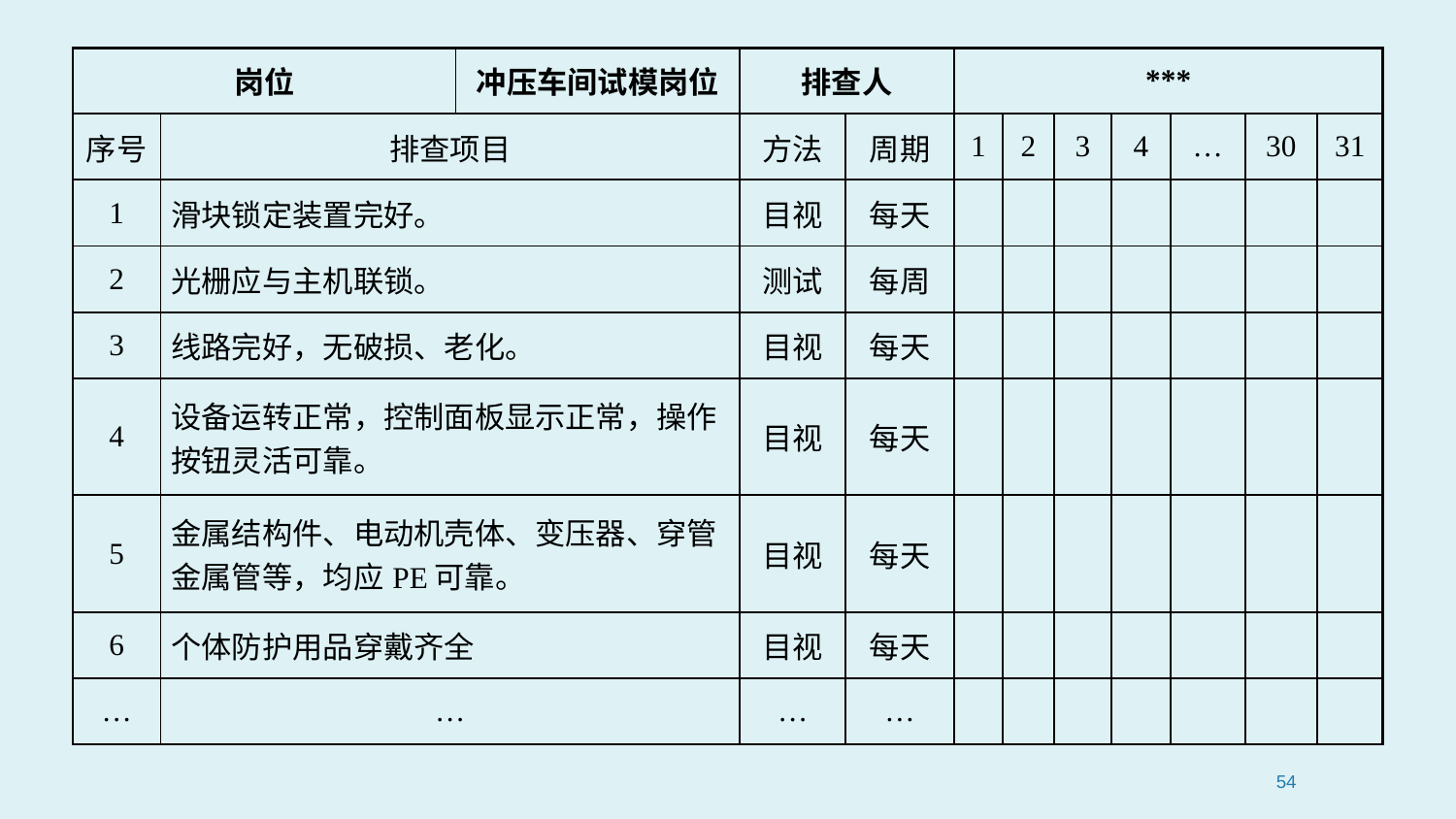

| 岗位 |  | 冲压车间试模岗位 | 排查人 |  | \*\*\* |  |  |  |  |  |  |
| --- | --- | --- | --- | --- | --- | --- | --- | --- | --- | --- | --- |
| 序号 | 排查项目 |  | 方法 | 周期 | 1 | 2 | 3 | 4 | … | 30 | 31 |
| 1 | 滑块锁定装置完好。 |  | 目视 | 每天 |  |  |  |  |  |  |  |
| 2 | 光栅应与主机联锁。 |  | 测试 | 每周 |  |  |  |  |  |  |  |
| 3 | 线路完好，无破损、老化。 |  | 目视 | 每天 |  |  |  |  |  |  |  |
| 4 | 设备运转正常，控制面板显示正常，操作按钮灵活可靠。 |  | 目视 | 每天 |  |  |  |  |  |  |  |
| 5 | 金属结构件、电动机壳体、变压器、穿管金属管等，均应PE可靠。 |  | 目视 | 每天 |  |  |  |  |  |  |  |
| 6 | 个体防护用品穿戴齐全 |  | 目视 | 每天 |  |  |  |  |  |  |  |
| … | … |  | … | … |  |  |  |  |  |  |  |
                                     54